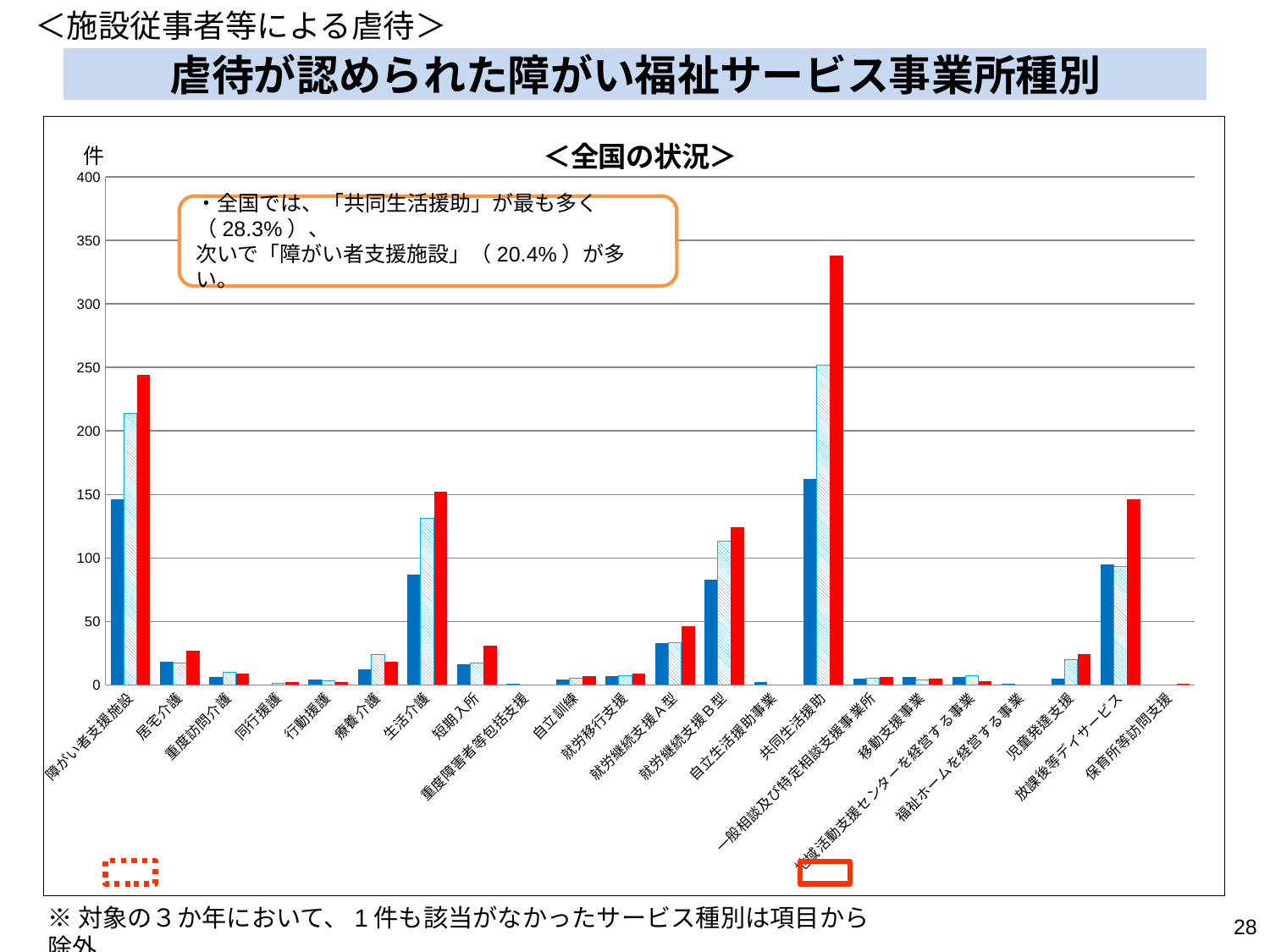

＜施設従事者等による虐待＞
# 虐待が認められた障がい福祉サービス事業所種別

### Chart: ＜全国の状況＞

| Category | R3 | R4 | R5 |
|---|---|---|---|
| 障がい者支援施設 | 146.0 | 214.0 | 244.0 |
| 居宅介護 | 18.0 | 17.0 | 27.0 |
| 重度訪問介護 | 6.0 | 10.0 | 9.0 |
| 同行援護 | 0.0 | 1.0 | 2.0 |
| 行動援護 | 4.0 | 3.0 | 2.0 |
| 療養介護 | 12.0 | 24.0 | 18.0 |
| 生活介護 | 87.0 | 131.0 | 152.0 |
| 短期入所 | 16.0 | 17.0 | 31.0 |
| 重度障害者等包括支援 | 1.0 | 0.0 | 0.0 |
| 自立訓練 | 4.0 | 5.0 | 7.0 |
| 就労移行支援 | 7.0 | 7.0 | 9.0 |
| 就労継続支援Ａ型 | 33.0 | 33.0 | 46.0 |
| 就労継続支援Ｂ型 | 83.0 | 113.0 | 124.0 |
| 自立生活援助事業 | 2.0 | 0.0 | 0.0 |
| 共同生活援助 | 162.0 | 252.0 | 338.0 |
| 一般相談及び特定相談支援事業所 | 5.0 | 5.0 | 6.0 |
| 移動支援事業 | 6.0 | 4.0 | 5.0 |
| 地域活動支援センターを経営する事業 | 6.0 | 7.0 | 3.0 |
| 福祉ホームを経営する事業 | 1.0 | 0.0 | 0.0 |
| 児童発達支援 | 5.0 | 20.0 | 24.0 |
| 放課後等デイサービス | 95.0 | 93.0 | 146.0 |
| 保育所等訪問支援 | None | None | 1.0 |
件
・全国では、「共同生活援助」が最も多く（28.3%）、
次いで「障がい者支援施設」（20.4%）が多い。

※対象の３か年において、1件も該当がなかったサービス種別は項目から除外
28